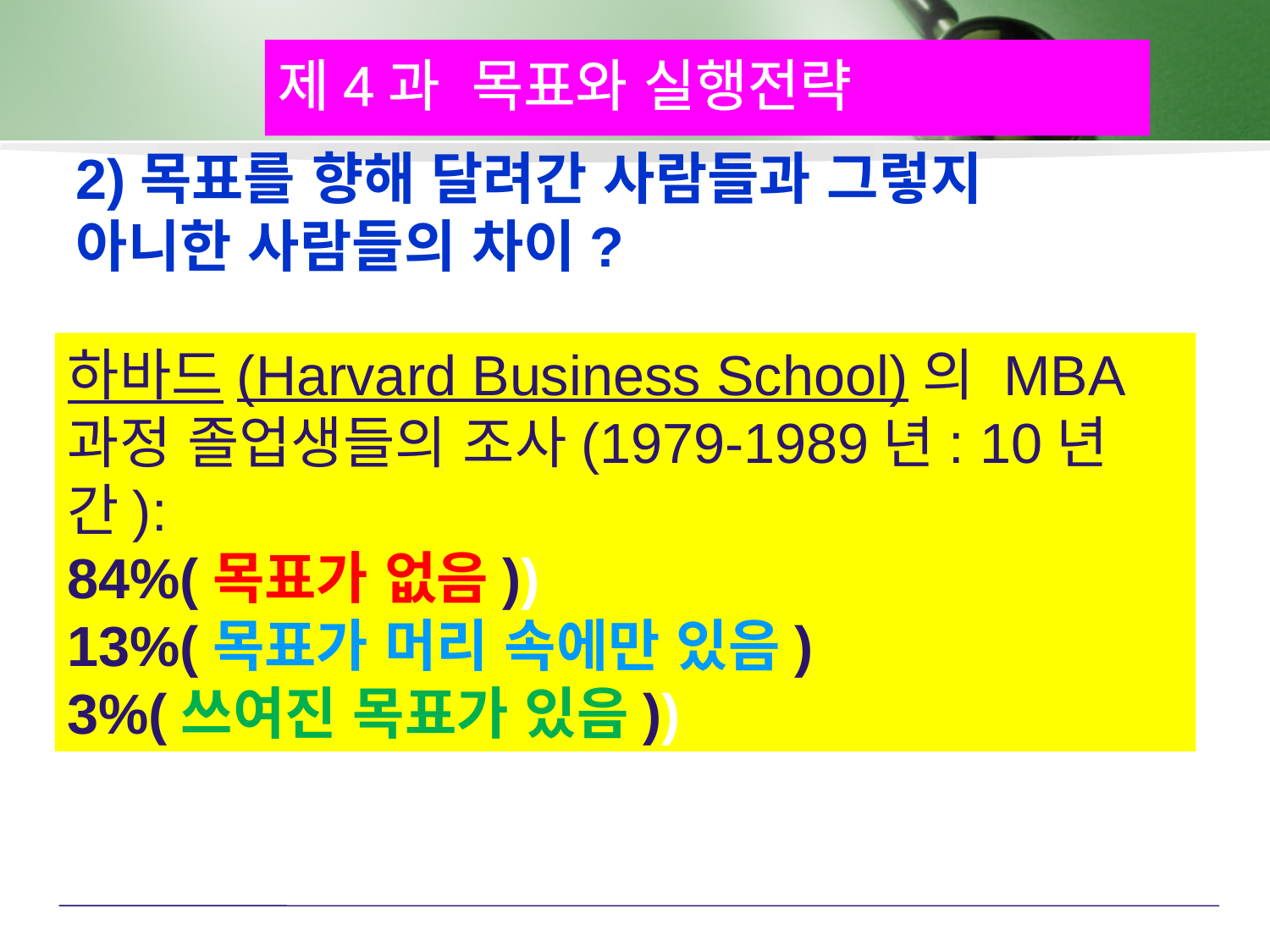

제4과  목표와 실행전략
2)목표를 향해 달려간 사람들과 그렇지 아니한 사람들의 차이?
하바드(Harvard Business School)의 MBA과정 졸업생들의 조사(1979-1989년: 10년간):
84%(목표가 없음))
13%(목표가 머리 속에만 있음)
3%(쓰여진 목표가 있음))